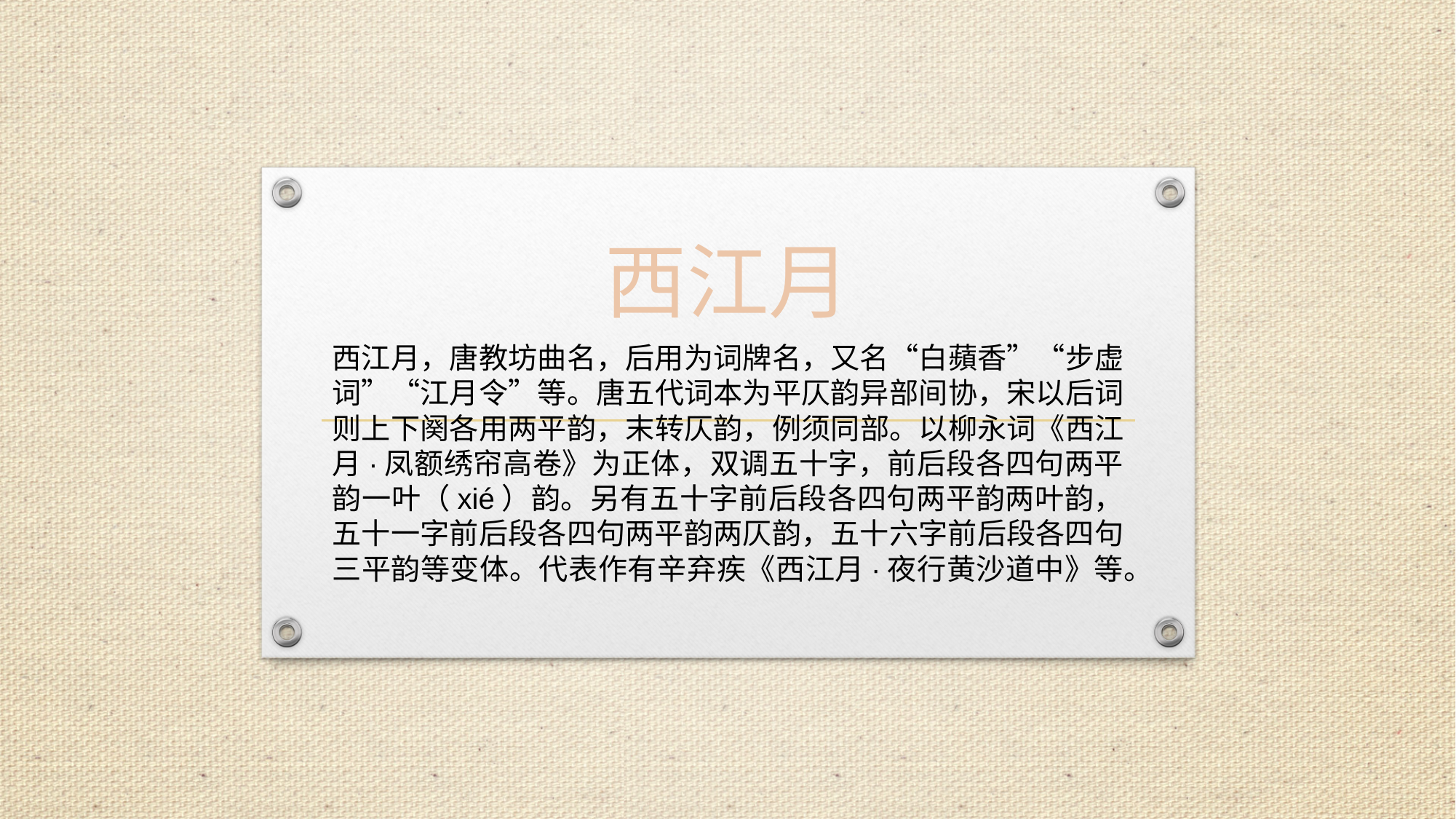

# 西江月
西江月，唐教坊曲名，后用为词牌名，又名“白蘋香”“步虚词”“江月令”等。唐五代词本为平仄韵异部间协，宋以后词则上下阕各用两平韵，末转仄韵，例须同部。以柳永词《西江月·凤额绣帘高卷》为正体，双调五十字，前后段各四句两平韵一叶（xié）韵。另有五十字前后段各四句两平韵两叶韵，五十一字前后段各四句两平韵两仄韵，五十六字前后段各四句三平韵等变体。代表作有辛弃疾《西江月·夜行黄沙道中》等。